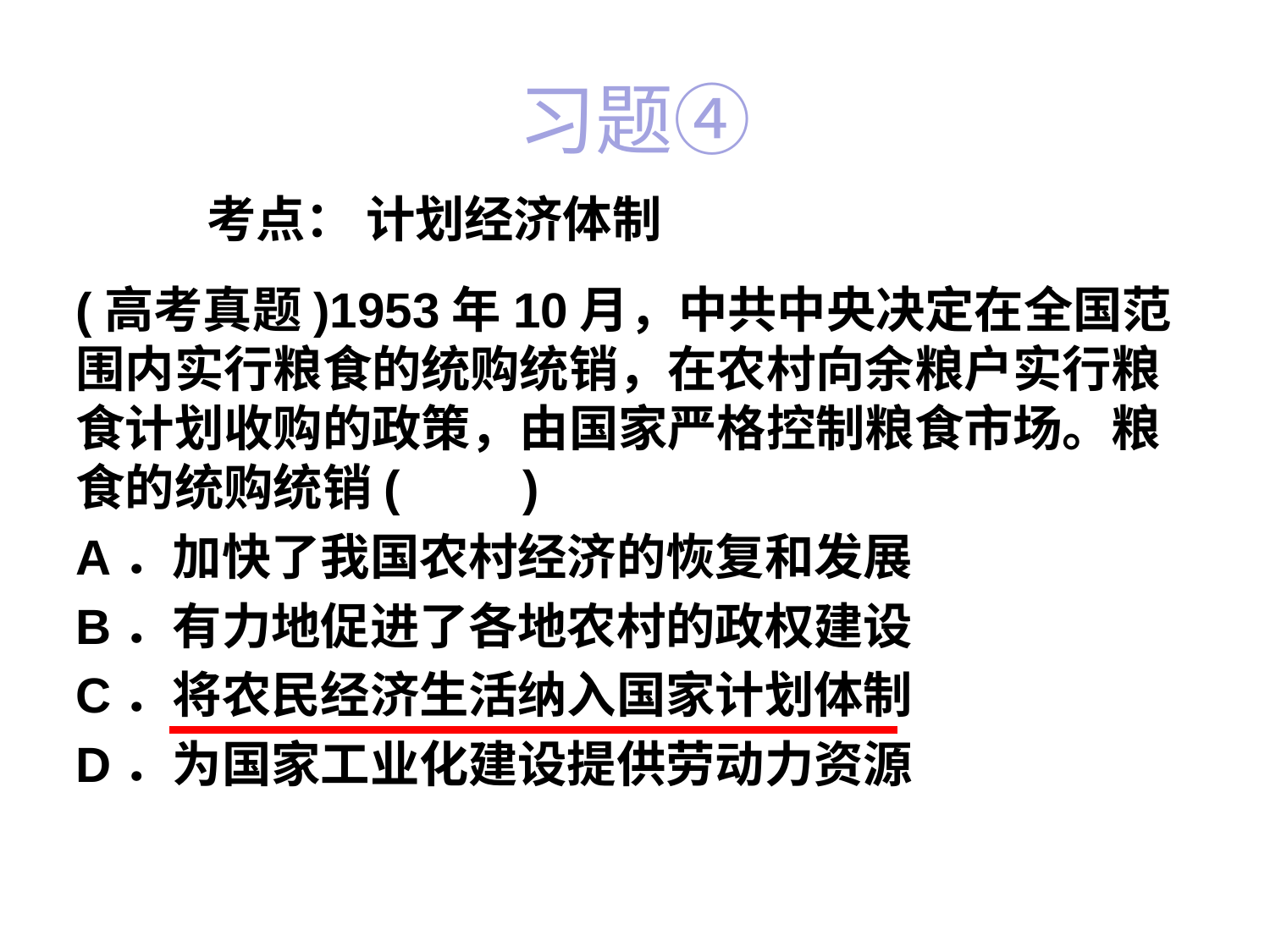

# 习题④

        考点： 计划经济体制
(高考真题)1953年10月，中共中央决定在全国范围内实行粮食的统购统销，在农村向余粮户实行粮食计划收购的政策，由国家严格控制粮食市场。粮食的统购统销(　　)
A．加快了我国农村经济的恢复和发展
B．有力地促进了各地农村的政权建设
C．将农民经济生活纳入国家计划体制
D．为国家工业化建设提供劳动力资源